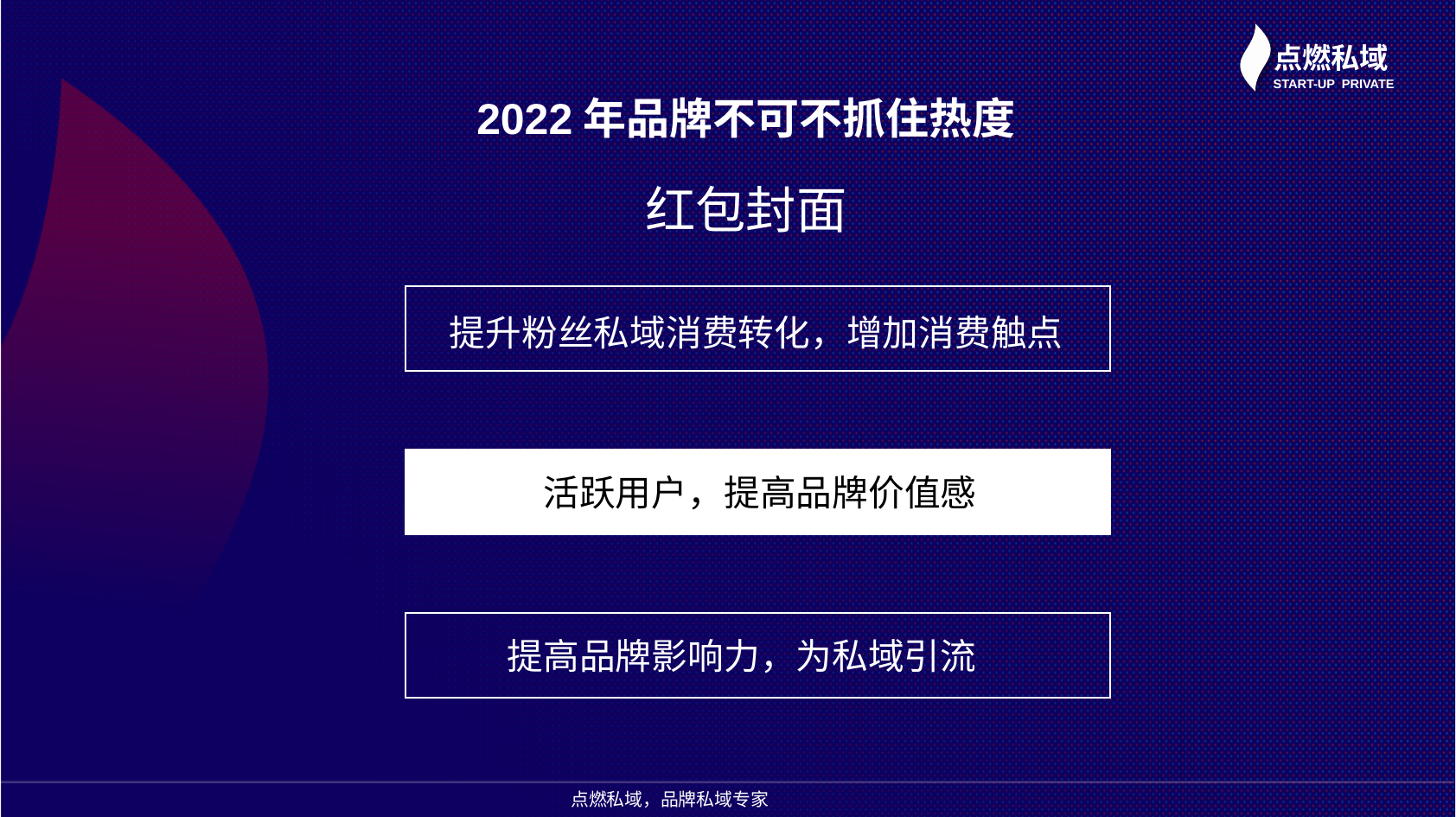

2022年品牌不可不抓住热度
红包封面

提升粉丝私域消费转化，增加消费触点

活跃用户，提高品牌价值感

提高品牌影响力，为私域引流
点燃私域，品牌私域专家